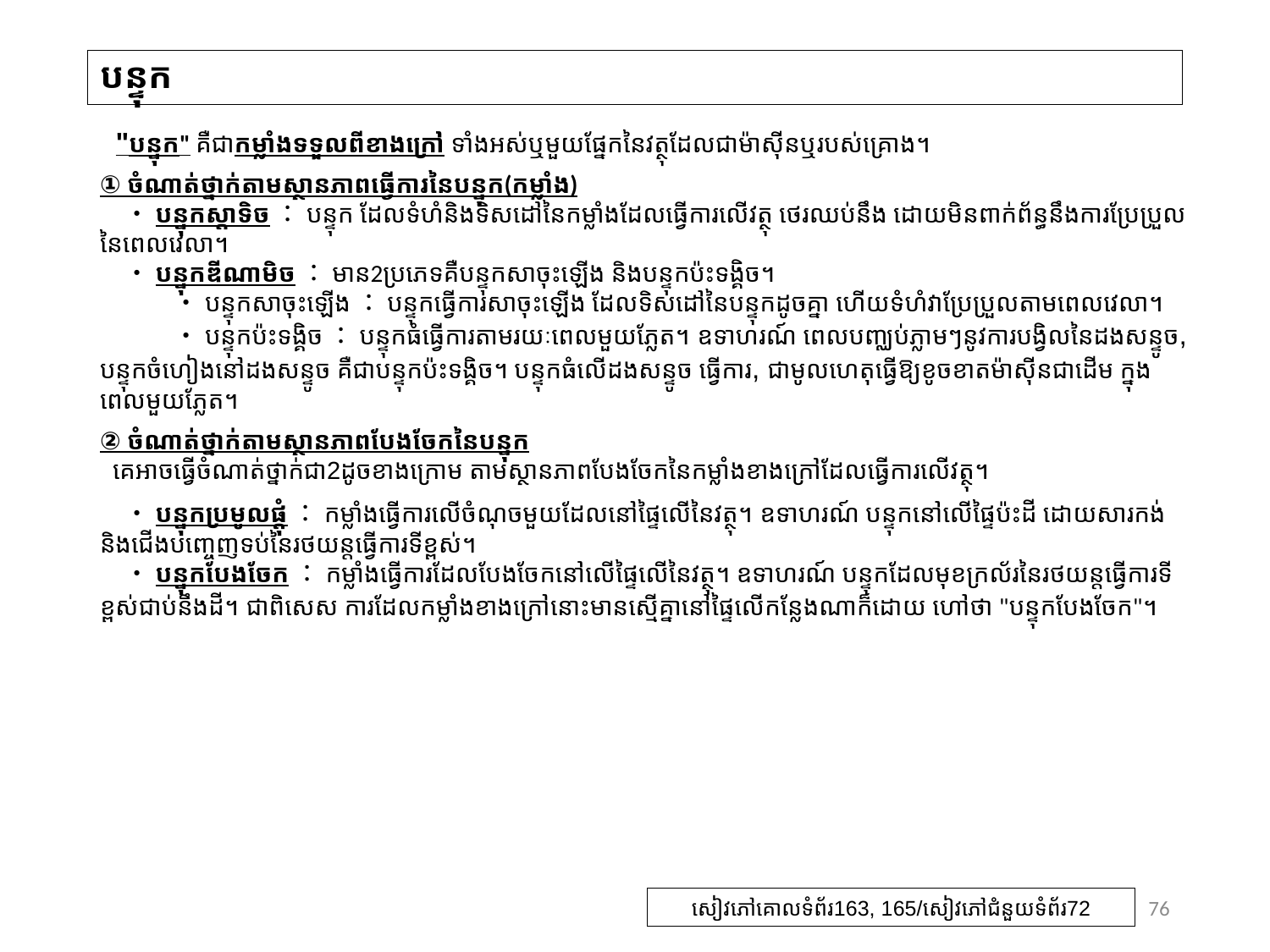

# បន្ទុក
  "បន្ទុក" គឺជាកម្លាំងទទួលពីខាងក្រៅ ទាំងអស់ឬមួយផ្នែកនៃវត្ថុដែលជាម៉ាស៊ីនឬរបស់គ្រោង។
① ចំណាត់ថ្នាក់តាមស្ថានភាពធ្វើការនៃបន្ទុក(កម្លាំង)
　・បន្ទុកស្តាទិច：បន្ទុក ដែលទំហំនិងទិសដៅនៃកម្លាំងដែលធ្វើការលើវត្ថុ ថេរឈប់នឹង ដោយមិនពាក់ព័ន្ធនឹងការប្រែប្រួលនៃពេលវេលា។
　・បន្ទុកឌីណាមិច：មាន2ប្រភេទគឺបន្ទុកសាចុះឡើង និងបន្ទុកប៉ះទង្គិច។
　　　・បន្ទុកសាចុះឡើង：បន្ទុកធ្វើការសាចុះឡើង ដែលទិសដៅនៃបន្ទុកដូចគ្នា ហើយទំហំវាប្រែប្រួលតាមពេលវេលា។
　　　・បន្ទុកប៉ះទង្គិច：បន្ទុកធំធ្វើការតាមរយៈពេលមួយភ្លែត។ ឧទាហរណ៍ ពេលបញ្ឈប់ភ្លាមៗនូវការបង្វិលនៃដងសន្ទូច, បន្ទុកចំហៀងនៅដងសន្ទូច គឺជាបន្ទុកប៉ះទង្គិច។ បន្ទុកធំលើដងសន្ទូច ធ្វើការ, ជាមូលហេតុធ្វើឱ្យខូចខាតម៉ាស៊ីនជាដើម ក្នុងពេលមួយភ្លែត។
② ចំណាត់ថ្នាក់តាមស្ថានភាពបែងចែកនៃបន្ទុក
  គេអាចធ្វើចំណាត់ថ្នាក់ជា2ដូចខាងក្រោម តាមស្ថានភាពបែងចែកនៃកម្លាំងខាងក្រៅដែលធ្វើការលើវត្ថុ។
　・បន្ទុកប្រមូលផ្តុំ：កម្លាំងធ្វើការលើចំណុចមួយដែលនៅផ្ទៃលើនៃវត្ថុ។ ឧទាហរណ៍ បន្ទុកនៅលើផ្ទៃប៉ះដី ដោយសារកង់និងជើងបញ្ចេញទប់នៃរថយន្តធ្វើការទីខ្ពស់។
　・បន្ទុកបែងចែក：កម្លាំងធ្វើការដែលបែងចែកនៅលើផ្ទៃលើនៃវត្ថុ។ ឧទាហរណ៍ បន្ទុកដែលមុខក្រល័រនៃរថយន្តធ្វើការទីខ្ពស់ជាប់នឹងដី។ ជាពិសេស ការដែលកម្លាំងខាងក្រៅនោះមានស្មើគ្នានៅផ្ទៃលើកន្លែងណាក៏ដោយ ហៅថា "បន្ទុកបែងចែក"។

76
សៀវភៅគោលទំព័រ163, 165/សៀវភៅជំនួយទំព័រ72